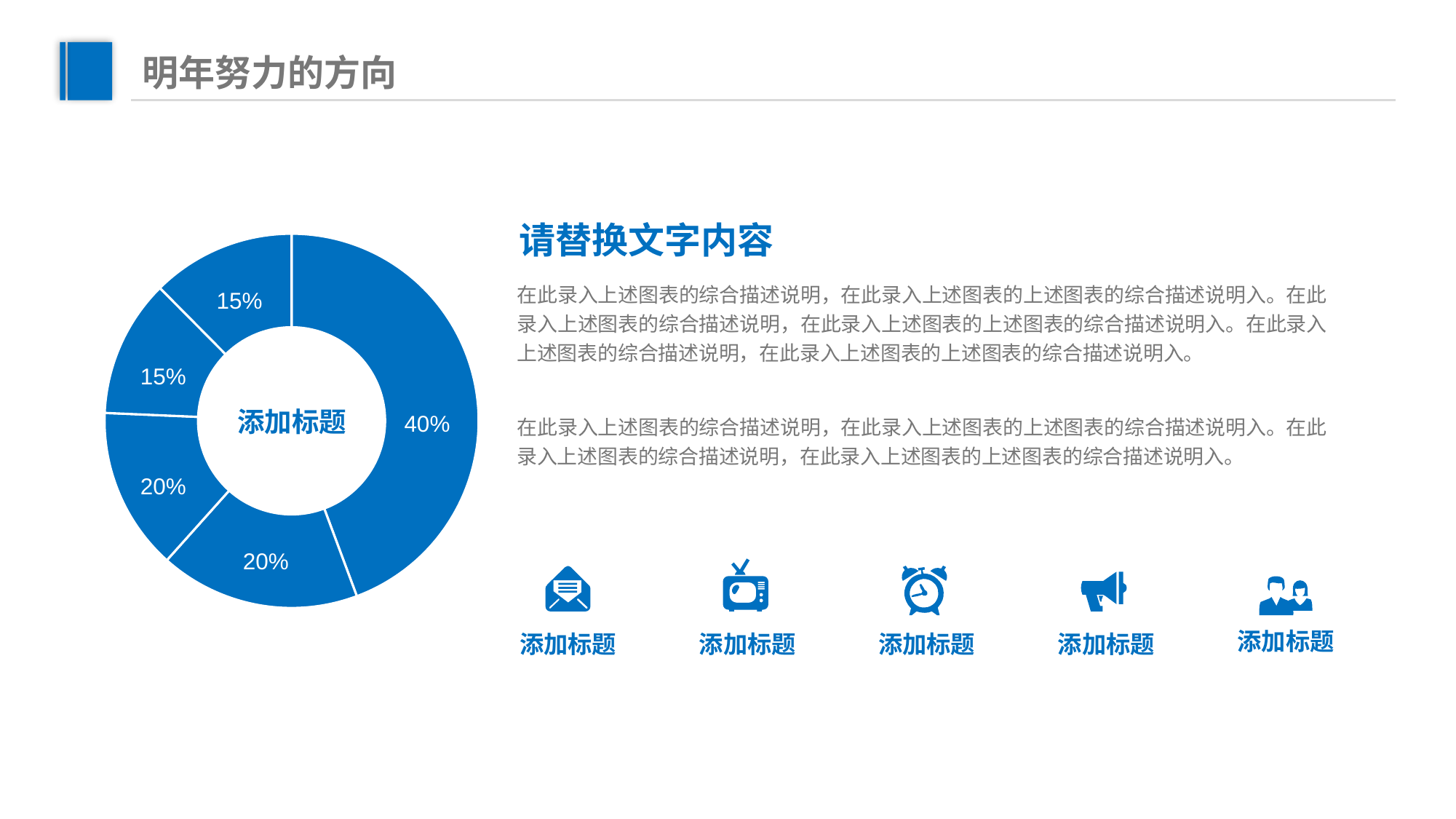

明年努力的方向
请替换文字内容

### Chart

| Category |  |
|---|---|
15%
15%
40%
添加标题
20%
20%
在此录入上述图表的综合描述说明，在此录入上述图表的上述图表的综合描述说明入。在此录入上述图表的综合描述说明，在此录入上述图表的上述图表的综合描述说明入。在此录入上述图表的综合描述说明，在此录入上述图表的上述图表的综合描述说明入。
在此录入上述图表的综合描述说明，在此录入上述图表的上述图表的综合描述说明入。在此录入上述图表的综合描述说明，在此录入上述图表的上述图表的综合描述说明入。

添加标题
添加标题
添加标题
添加标题
添加标题